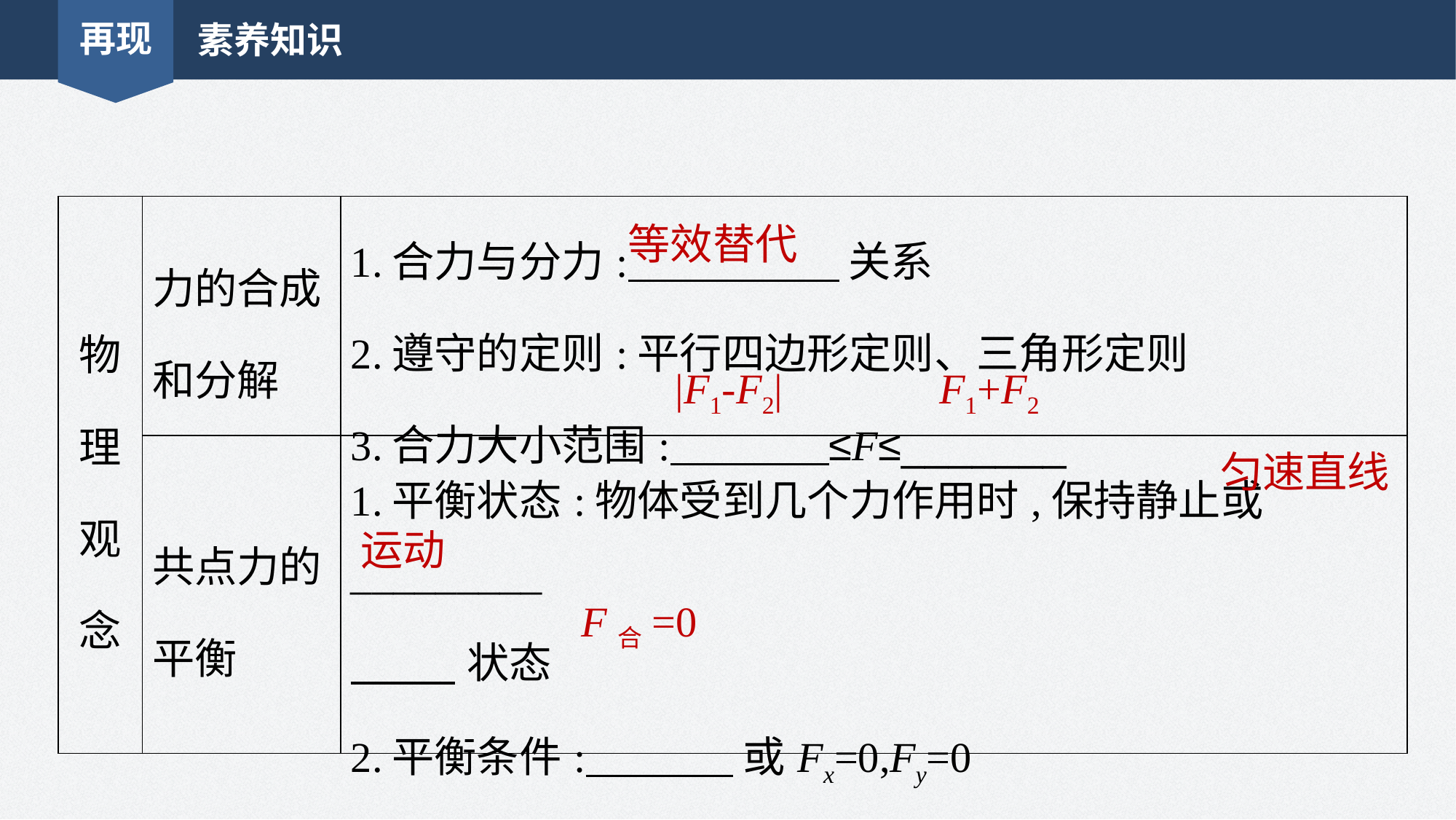

再现
素养知识
| 物理 观念 | 力的合成和分解 | 1.合力与分力: 关系 2.遵守的定则:平行四边形定则、三角形定则 3.合力大小范围: ≤F≤\_\_\_\_\_\_\_ |
| --- | --- | --- |
|  | 共点力的平衡 | 1.平衡状态:物体受到几个力作用时,保持静止或\_\_\_\_\_\_\_\_\_ 状态 2.平衡条件: 或Fx=0,Fy=0 |
等效替代
|F1-F2|
F1+F2
匀速直线
运动
F合=0